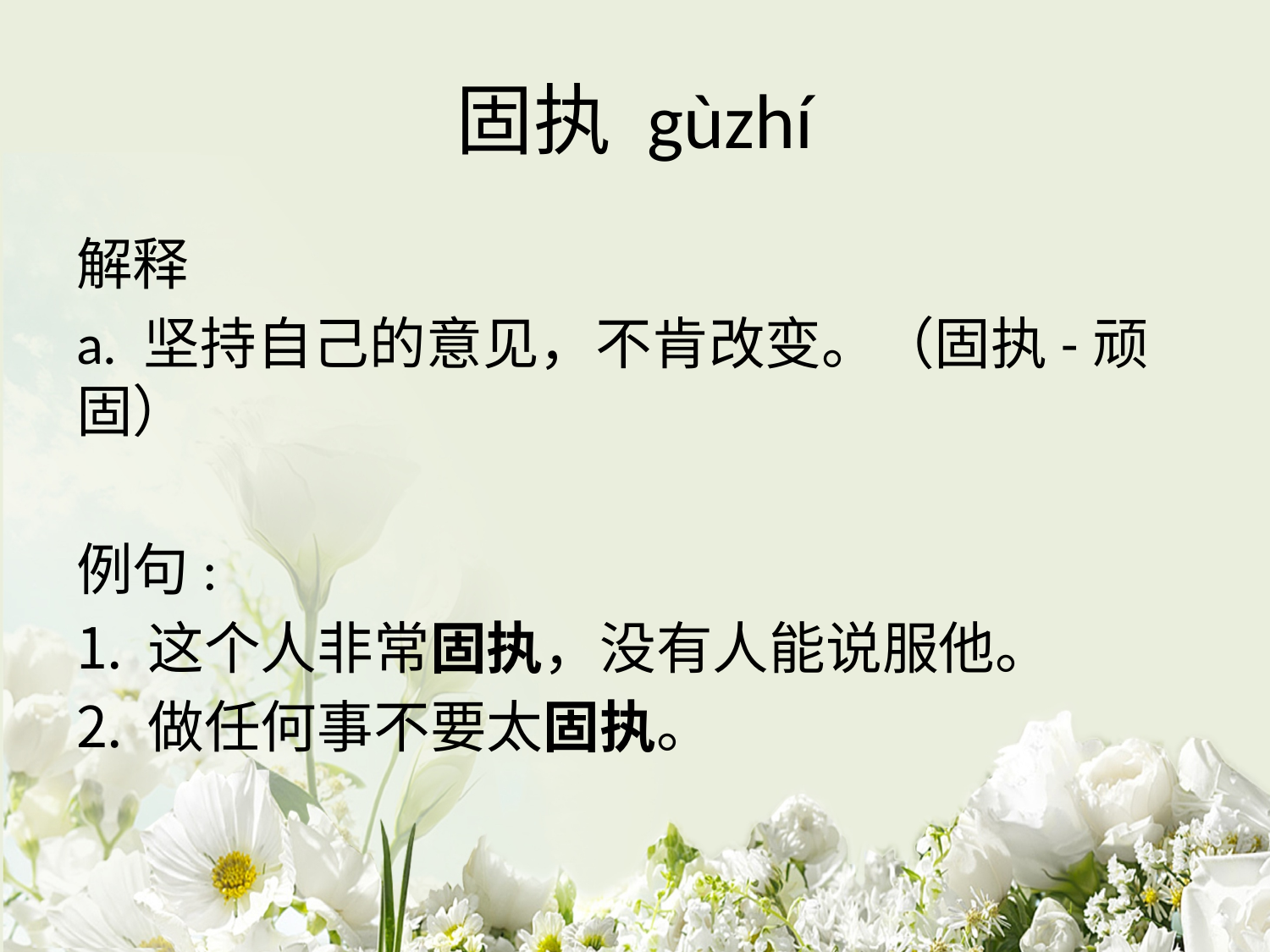

# 固执 gùzhí
解释
a. 坚持自己的意见，不肯改变。（固执-顽固）

例句:
这个人非常固执，没有人能说服他。
做任何事不要太固执。